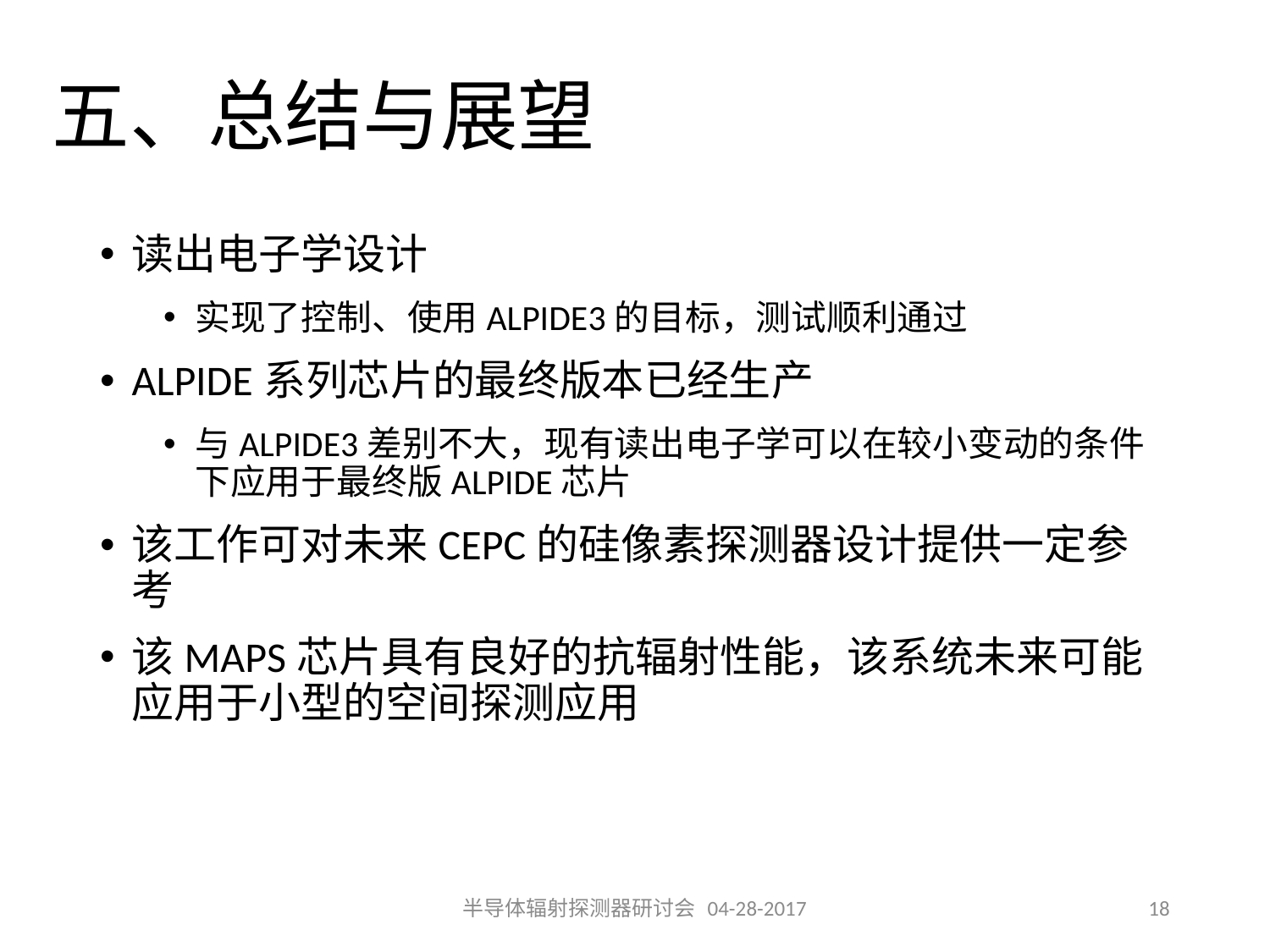

# 五、总结与展望
读出电子学设计
实现了控制、使用ALPIDE3的目标，测试顺利通过
ALPIDE系列芯片的最终版本已经生产
与ALPIDE3差别不大，现有读出电子学可以在较小变动的条件下应用于最终版ALPIDE芯片
该工作可对未来CEPC的硅像素探测器设计提供一定参考
该MAPS芯片具有良好的抗辐射性能，该系统未来可能应用于小型的空间探测应用
半导体辐射探测器研讨会 04-28-2017
18